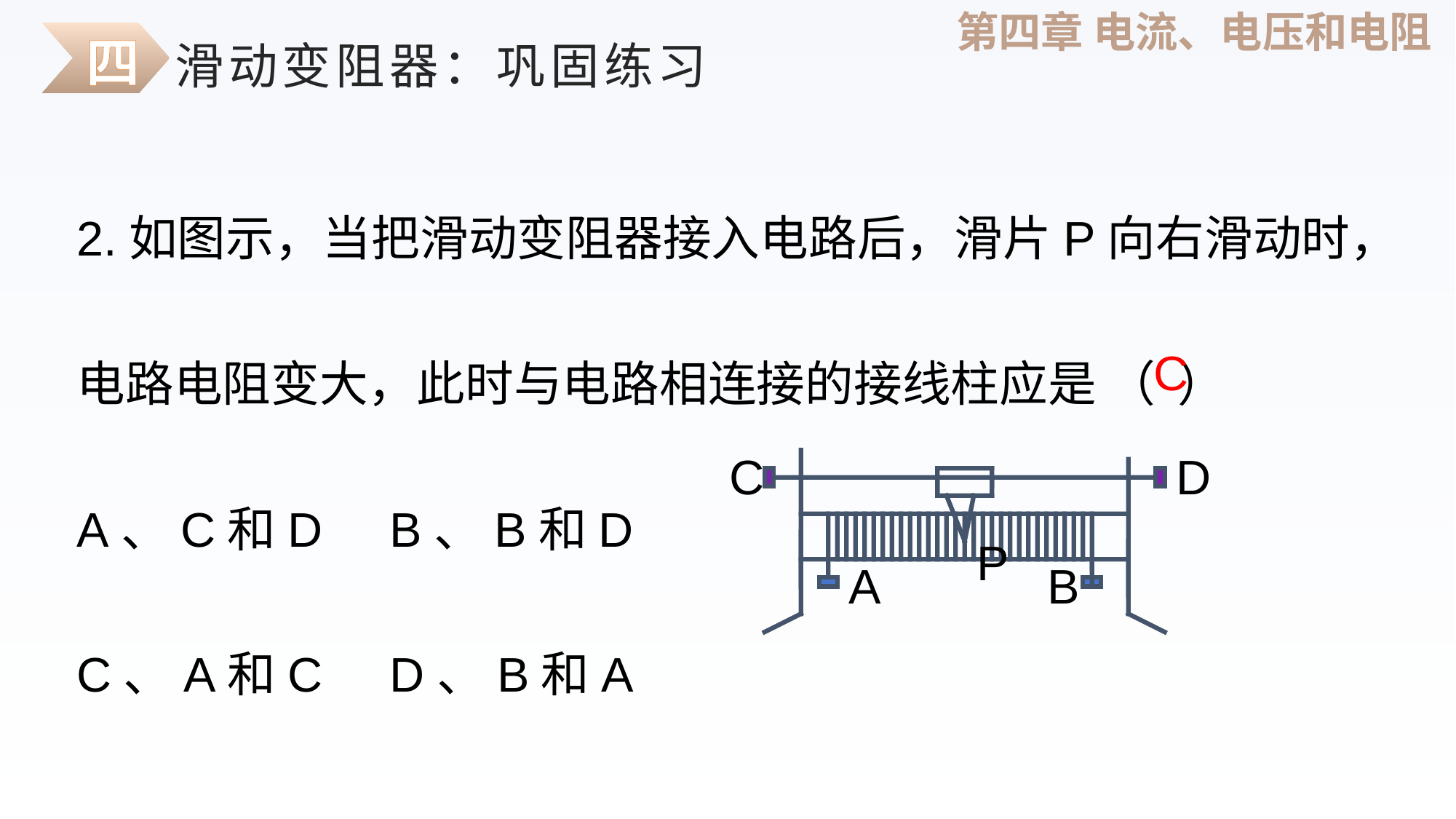

四
滑动变阻器：巩固练习
2.如图示，当把滑动变阻器接入电路后，滑片P向右滑动时，电路电阻变大，此时与电路相连接的接线柱应是 （  ）
A、C和D     B、B和D
C、A和C     D、B和A
C
C
D

A
B
  P